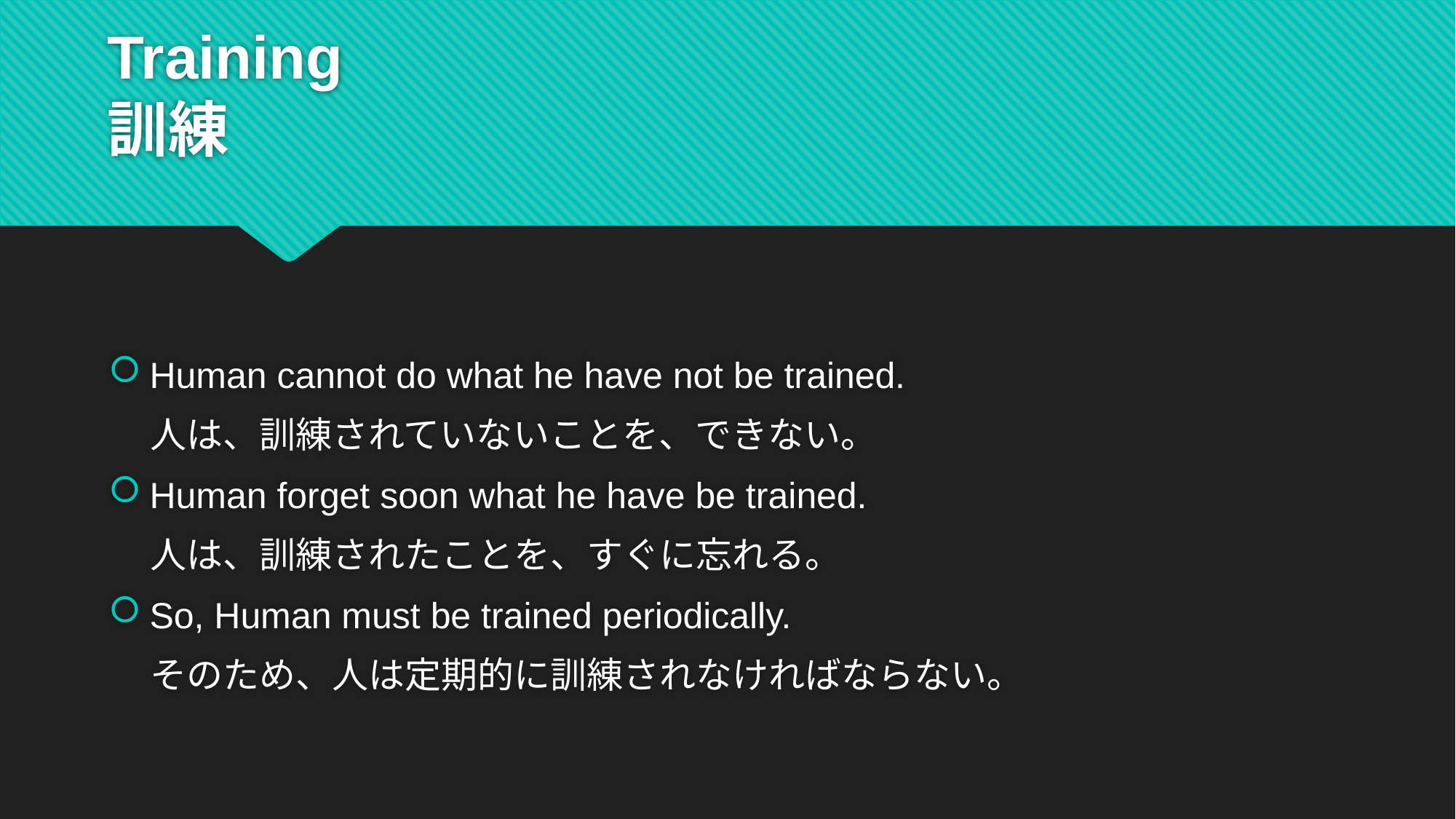

# Training 訓練
Human cannot do what he have not be trained.
    人は、訓練されていないことを、できない。
Human forget soon what he have be trained.
    人は、訓練されたことを、すぐに忘れる。
So, Human must be trained periodically.
    そのため、人は定期的に訓練されなければならない。